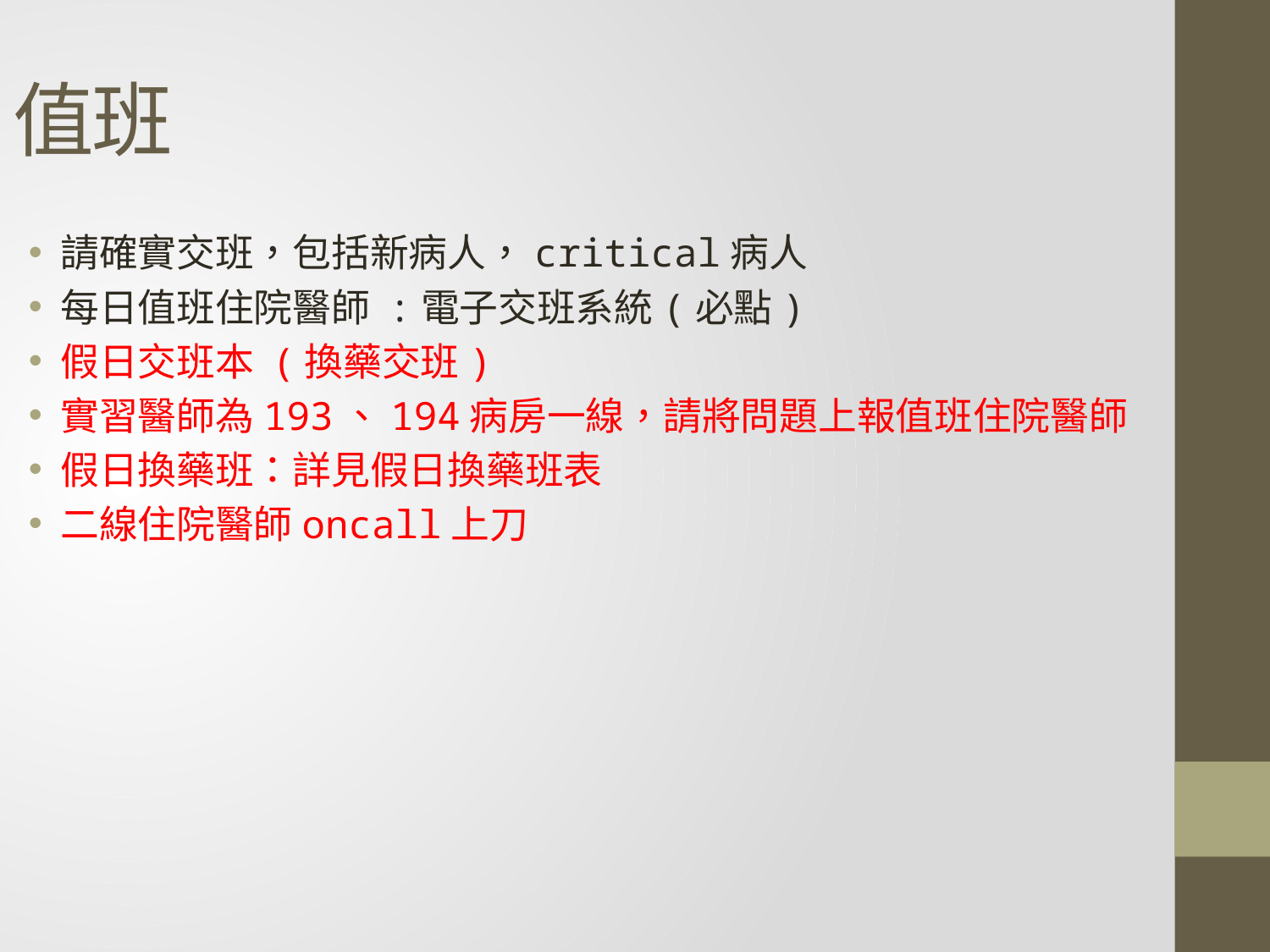

值班
請確實交班，包括新病人，critical病人
每日值班住院醫師 :電子交班系統(必點)
假日交班本 (換藥交班)
實習醫師為193、194病房一線，請將問題上報值班住院醫師
假日換藥班：詳見假日換藥班表
二線住院醫師oncall上刀